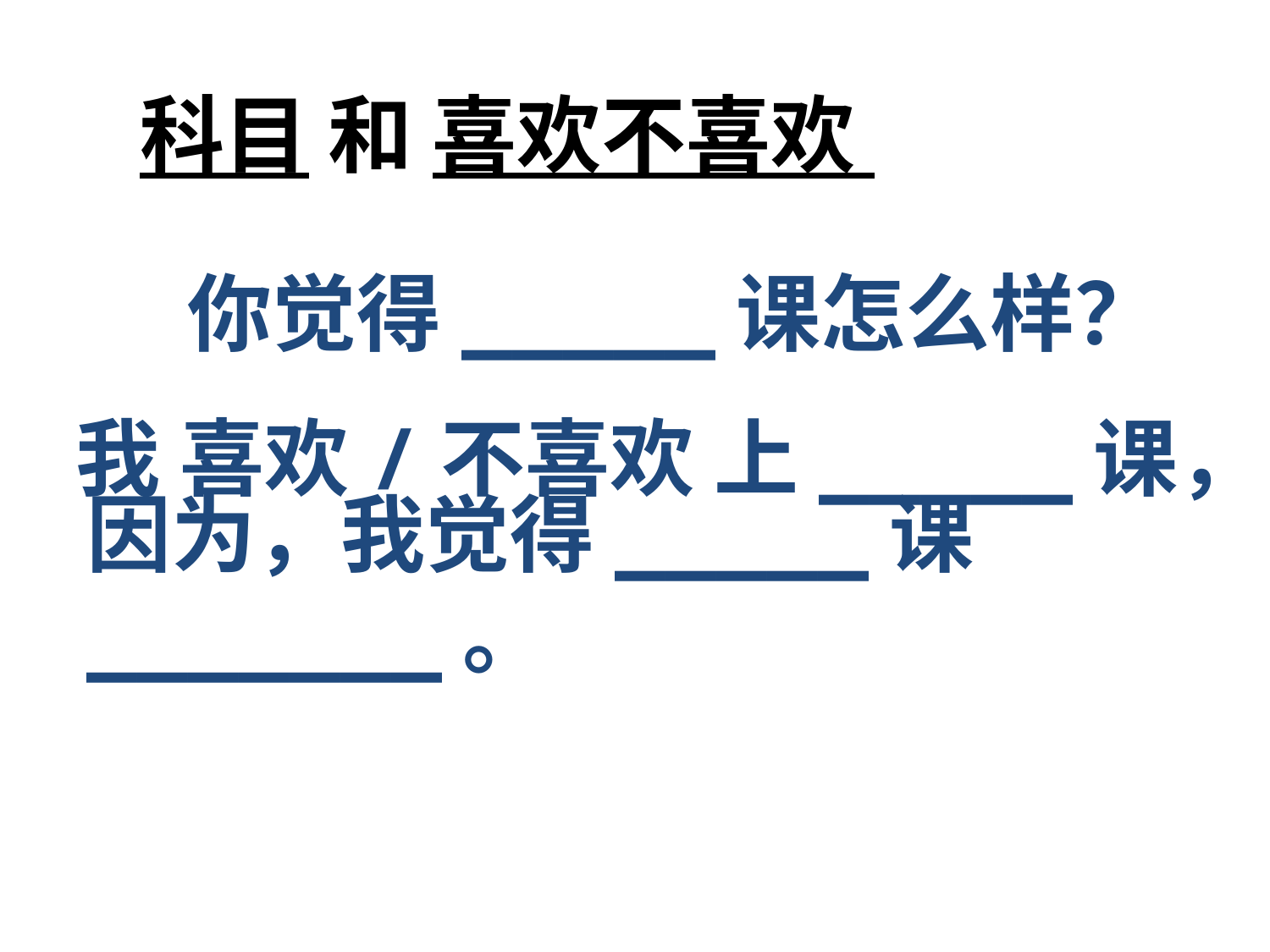

# 科目 和 喜欢不喜欢
你觉得_____课怎么样？
我 喜欢/不喜欢 上_____课，
因为，我觉得_____课_______。